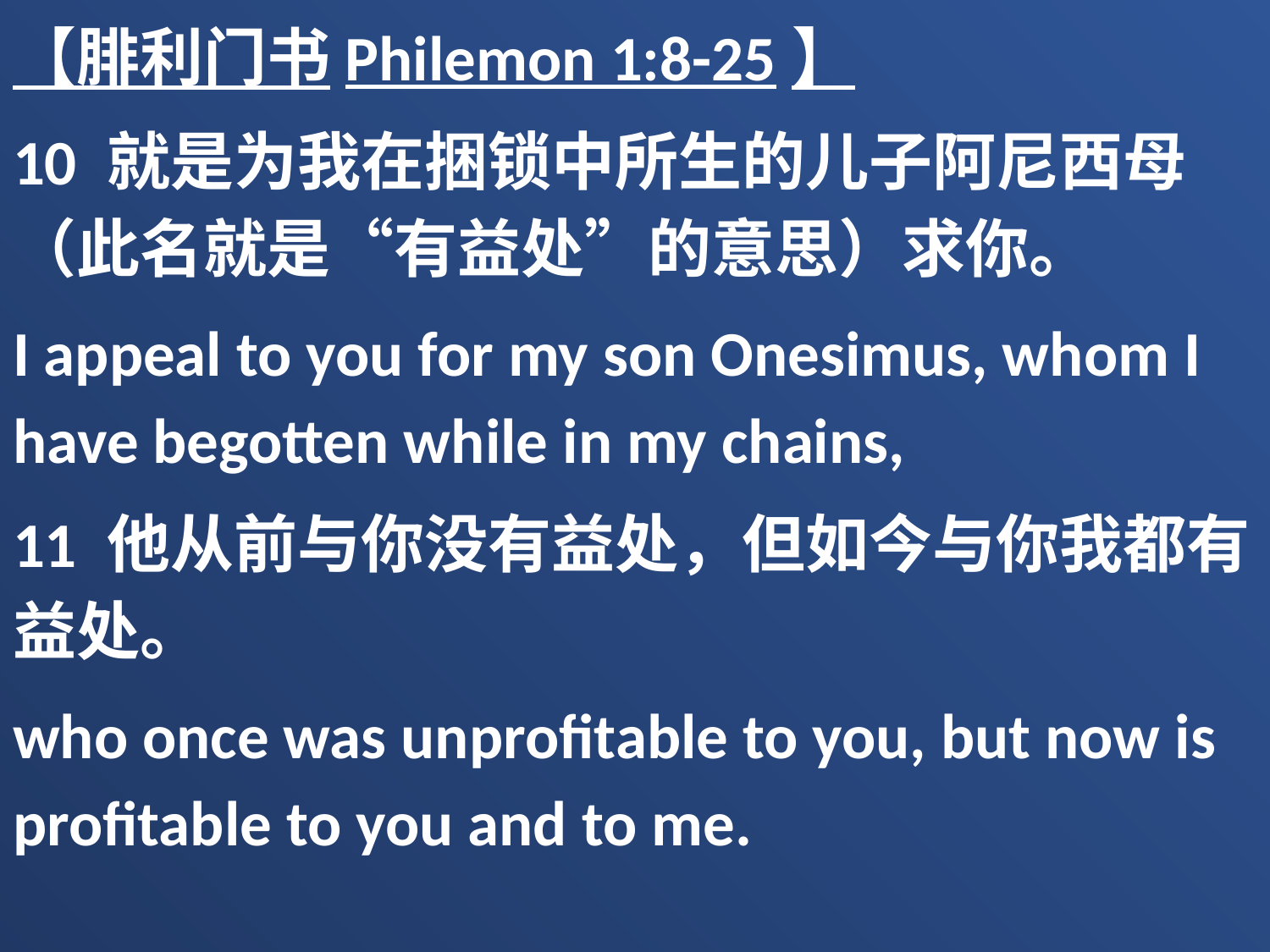

【腓利门书Philemon 1:8-25】
10 就是为我在捆锁中所生的儿子阿尼西母（此名就是“有益处”的意思）求你。
I appeal to you for my son Onesimus, whom I have begotten while in my chains,
11 他从前与你没有益处，但如今与你我都有益处。
who once was unprofitable to you, but now is profitable to you and to me.